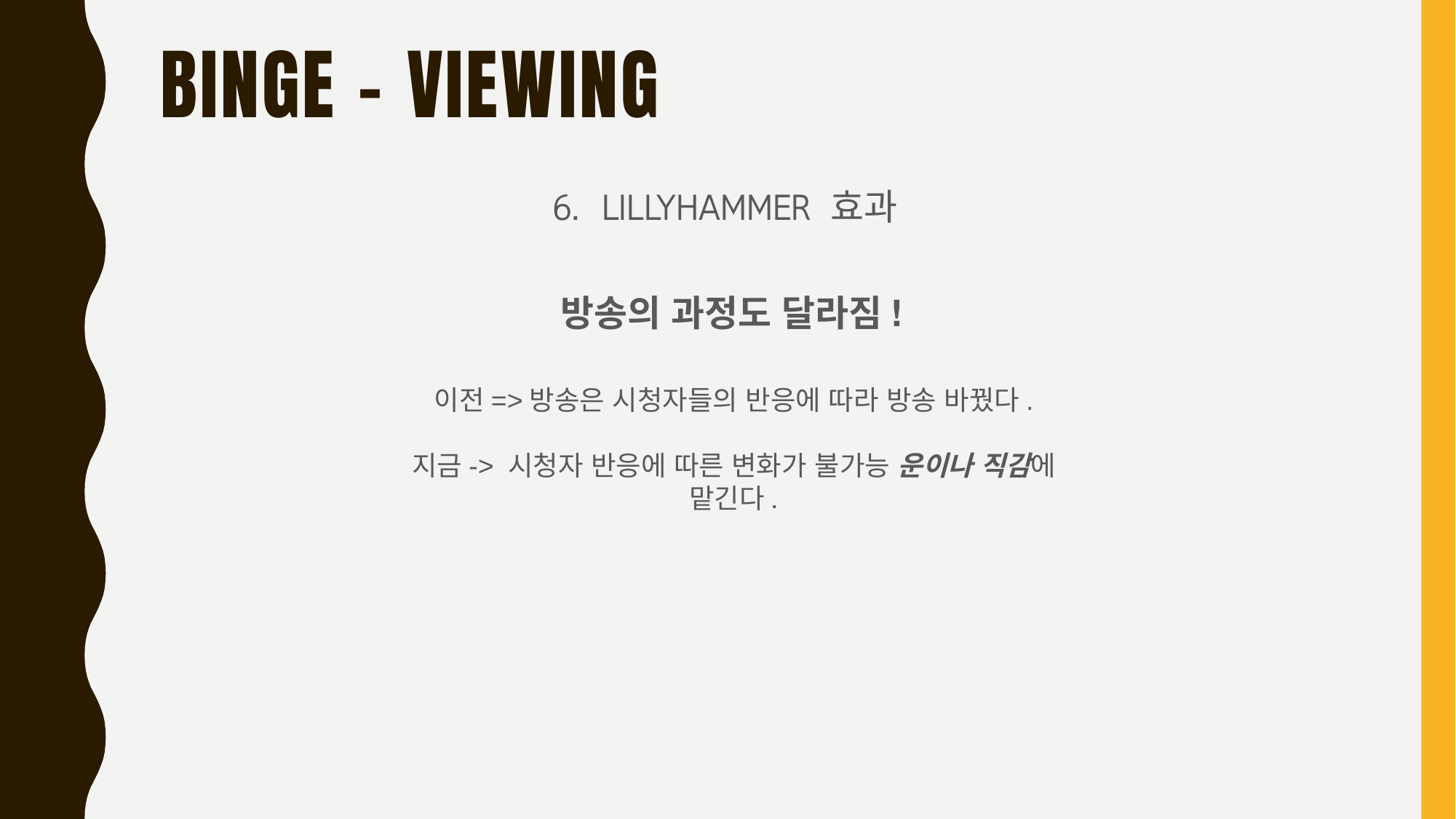

# Binge - viewing
6.  LILLYHAMMER 효과

방송의 과정도 달라짐!
이전=>방송은 시청자들의 반응에 따라 방송 바꿨다.

지금-> 시청자 반응에 따른 변화가 불가능 운이나 직감에 맡긴다.